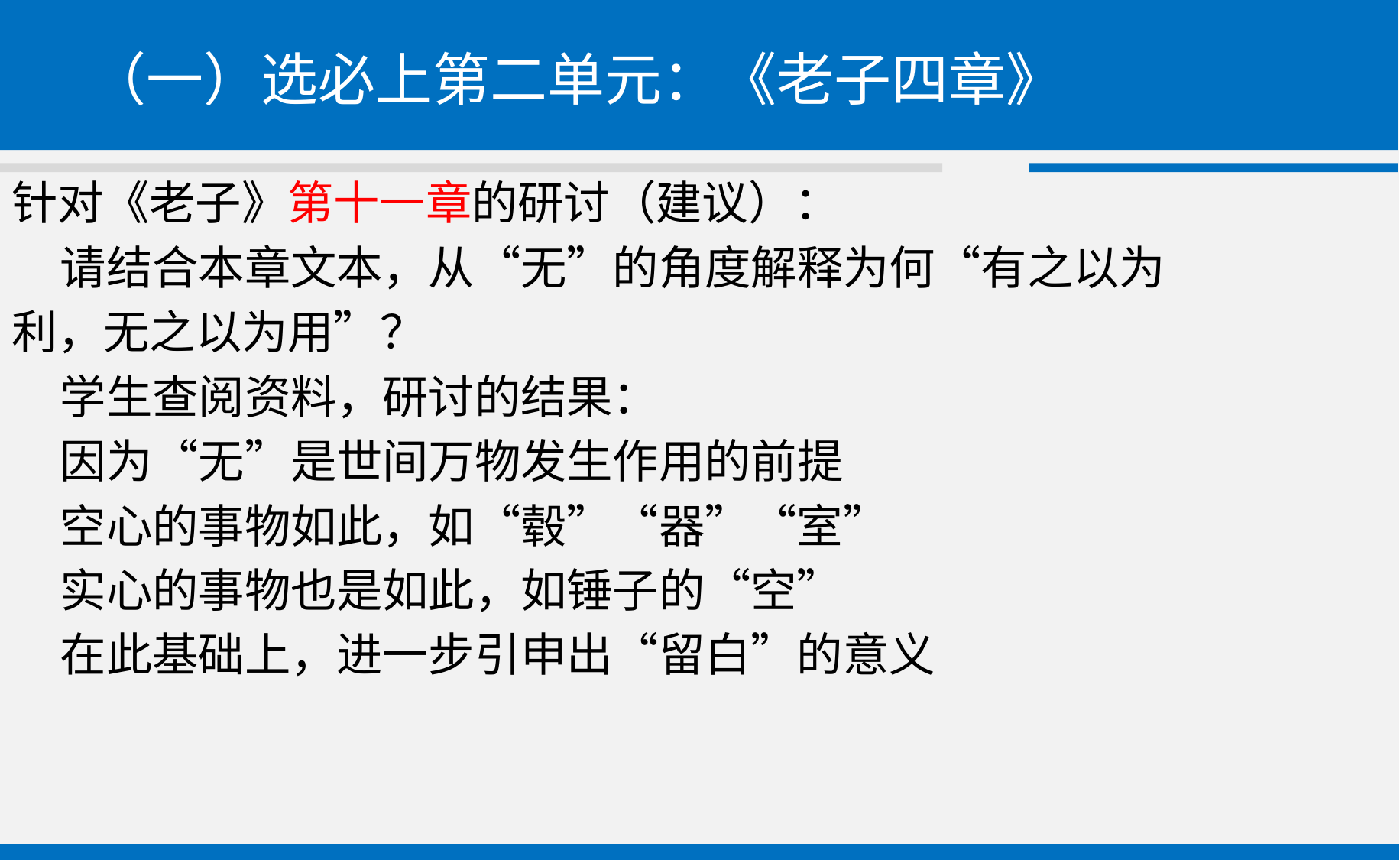

# （一）选必上第二单元：《老子四章》
针对《老子》第十一章的研讨（建议）：
    请结合本章文本，从“无”的角度解释为何“有之以为
利，无之以为用”？
    学生查阅资料，研讨的结果：
    因为“无”是世间万物发生作用的前提
    空心的事物如此，如“毂”“器”“室”
    实心的事物也是如此，如锤子的“空”
    在此基础上，进一步引申出“留白”的意义